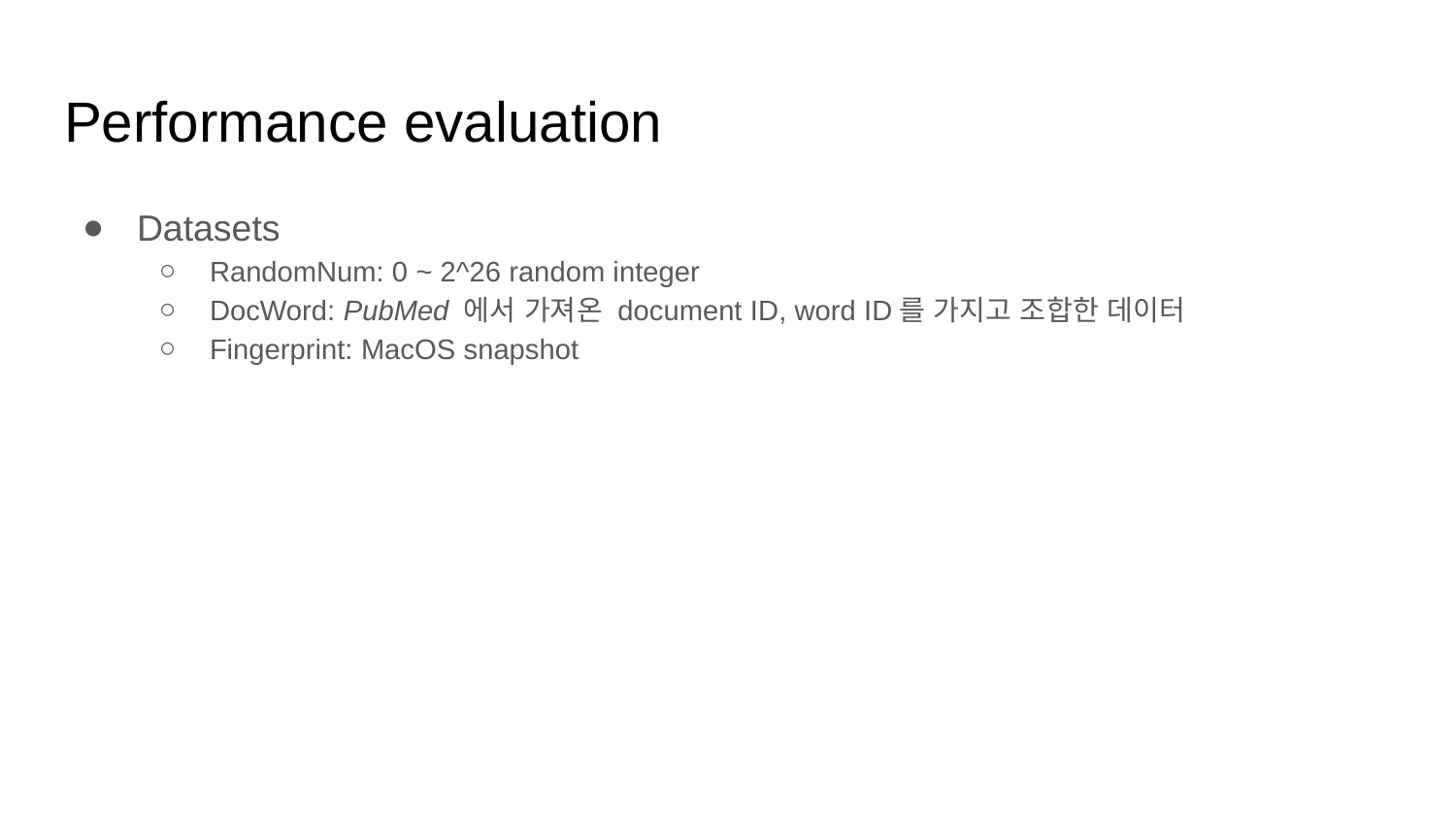

# Performance evaluation
Datasets
RandomNum: 0 ~ 2^26 random integer
DocWord: PubMed 에서 가져온 document ID, word ID를 가지고 조합한 데이터
Fingerprint: MacOS snapshot